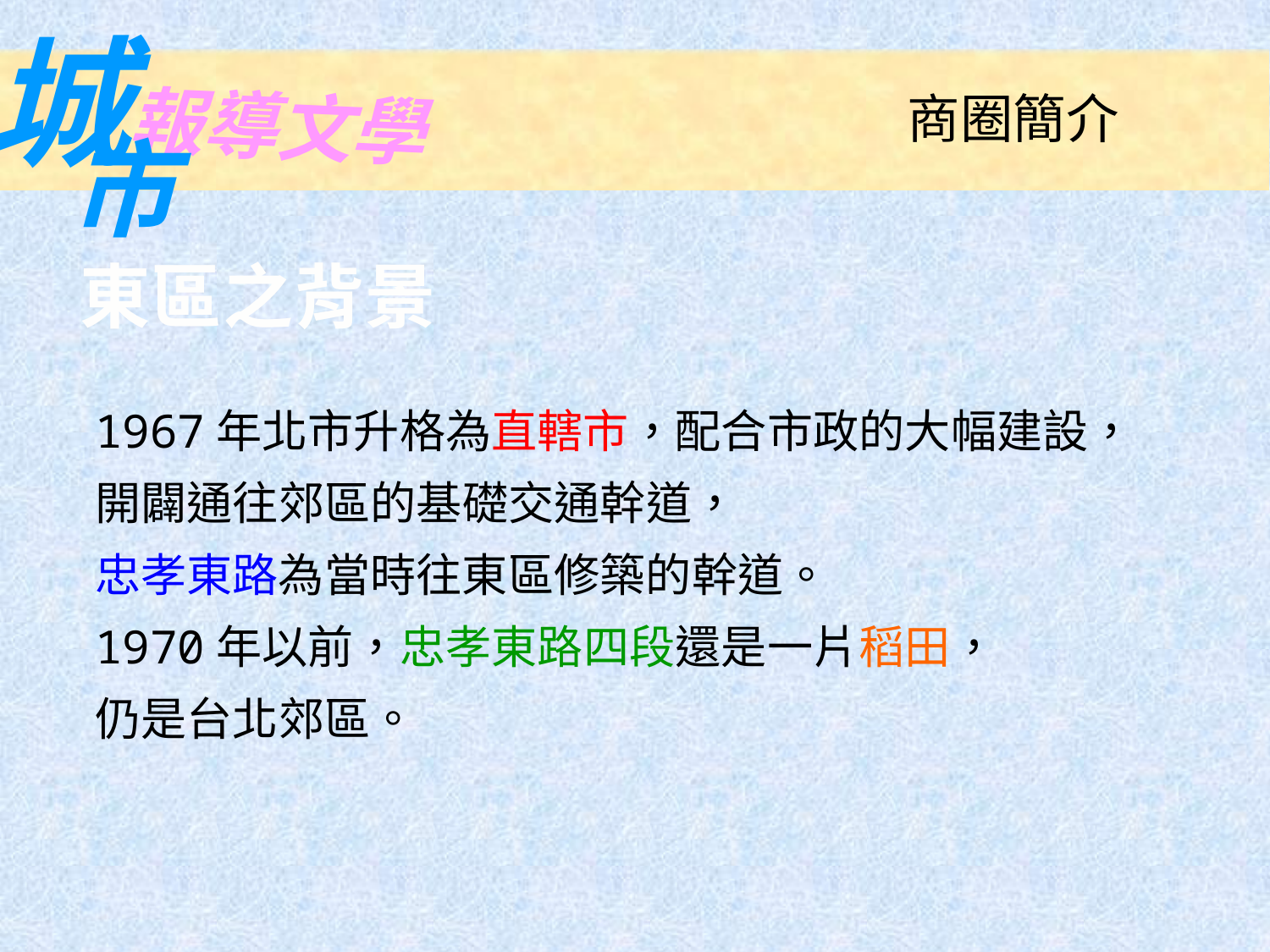

城

報導文學
市
商圈簡介
東區之背景
1967年北市升格為直轄市，配合市政的大幅建設，

開闢通往郊區的基礎交通幹道，

忠孝東路為當時往東區修築的幹道。

1970年以前，忠孝東路四段還是一片稻田，

仍是台北郊區。